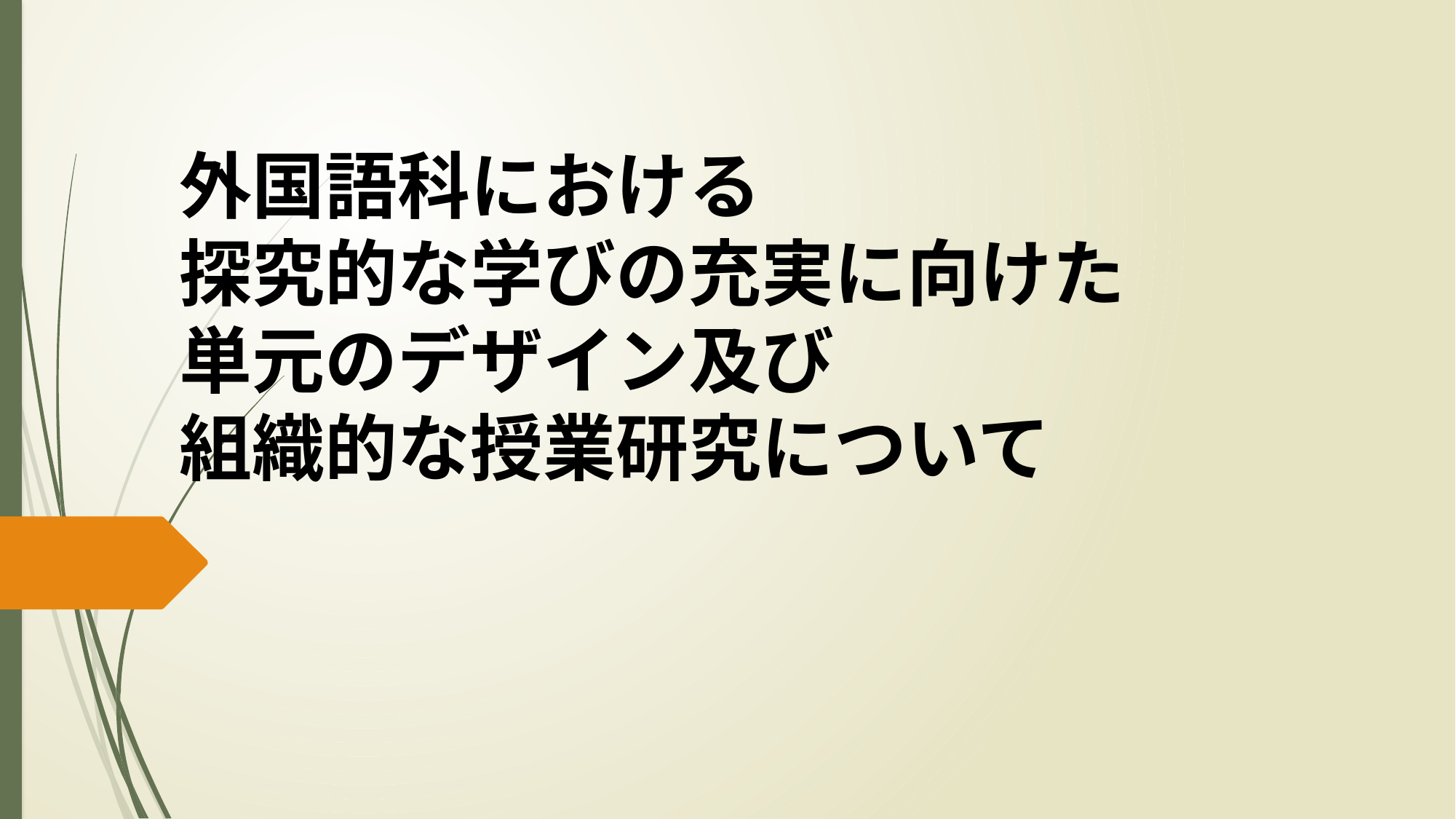

# 外国語科における 探究的な学びの充実に向けた 単元のデザイン及び 組織的な授業研究について